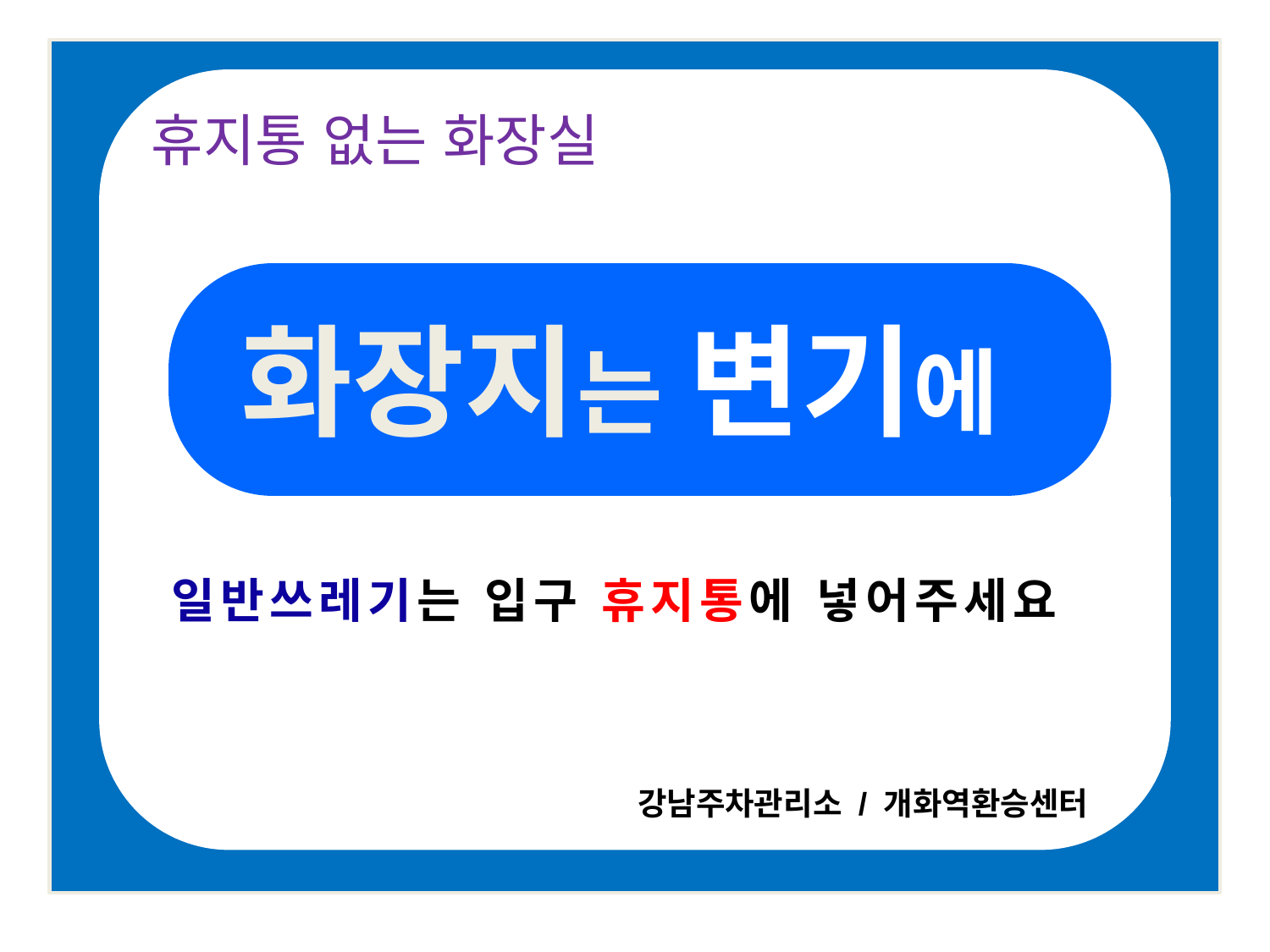

휴지통 없는 화장실

화장지는 변기에~
일반쓰레기는 입구 휴지통에 넣어주세요
강남주차관리소 / 개화역환승센터